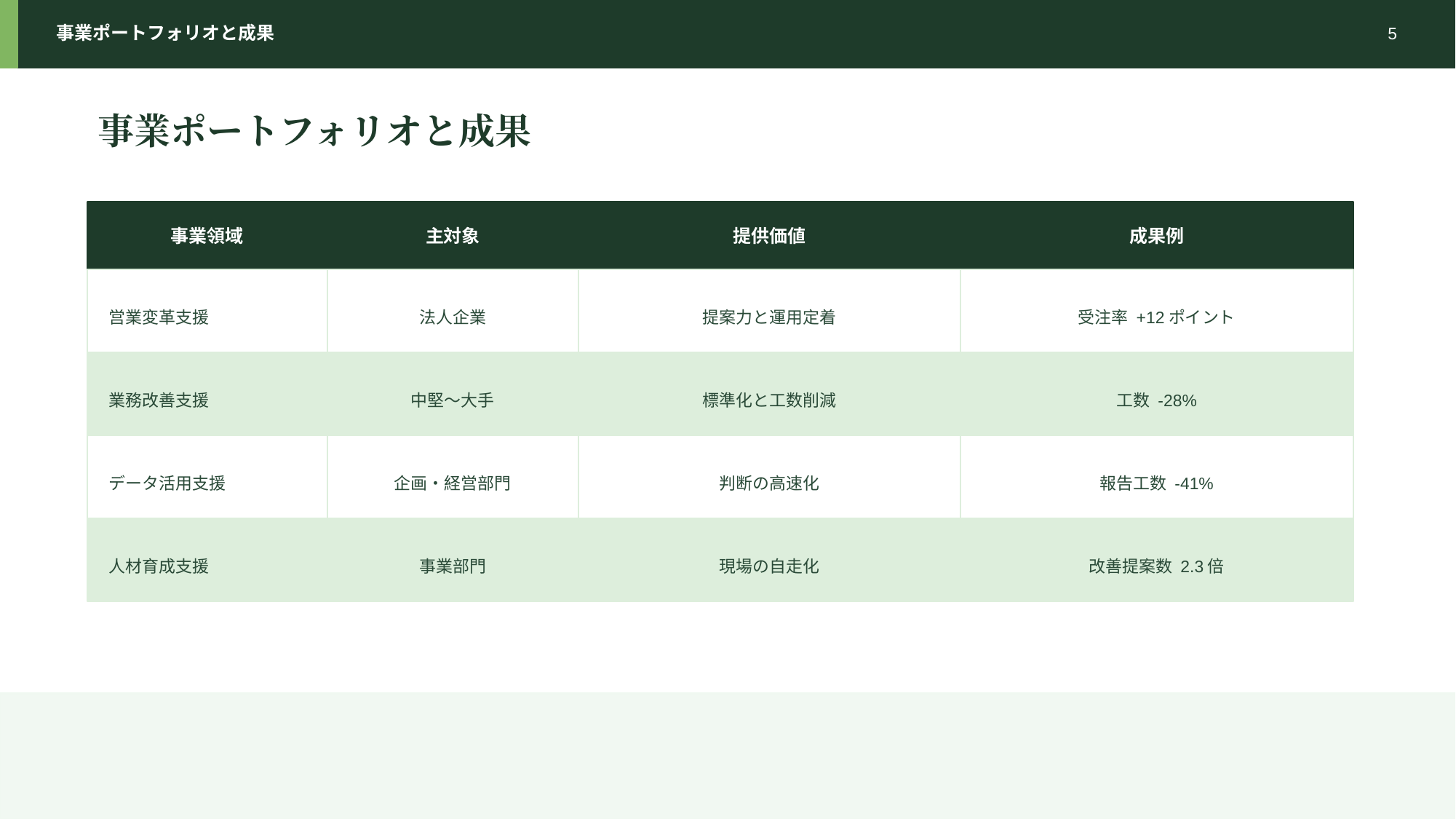

事業ポートフォリオと成果
5
事業ポートフォリオと成果

事業領域
主対象
提供価値
成果例

営業変革支援
法人企業
提案力と運用定着
受注率 +12ポイント

業務改善支援
中堅〜大手
標準化と工数削減
工数 -28%

データ活用支援
企画・経営部門
判断の高速化
報告工数 -41%

人材育成支援
事業部門
現場の自走化
改善提案数 2.3倍